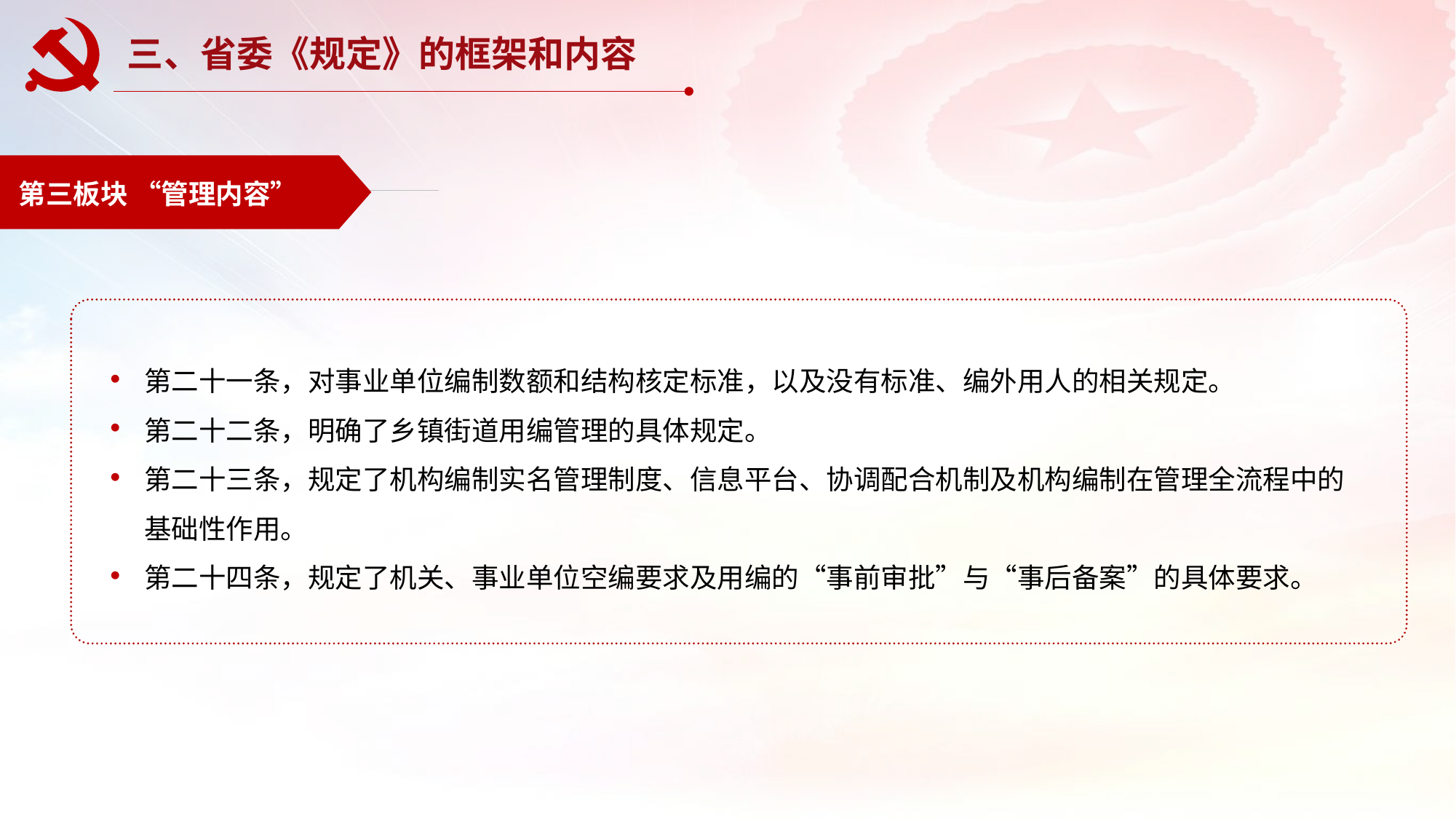

三、省委《规定》的框架和内容

第三板块 “管理内容”

第二十一条，对事业单位编制数额和结构核定标准，以及没有标准、编外用人的相关规定。
第二十二条，明确了乡镇街道用编管理的具体规定。
第二十三条，规定了机构编制实名管理制度、信息平台、协调配合机制及机构编制在管理全流程中的基础性作用。
第二十四条，规定了机关、事业单位空编要求及用编的“事前审批”与“事后备案”的具体要求。